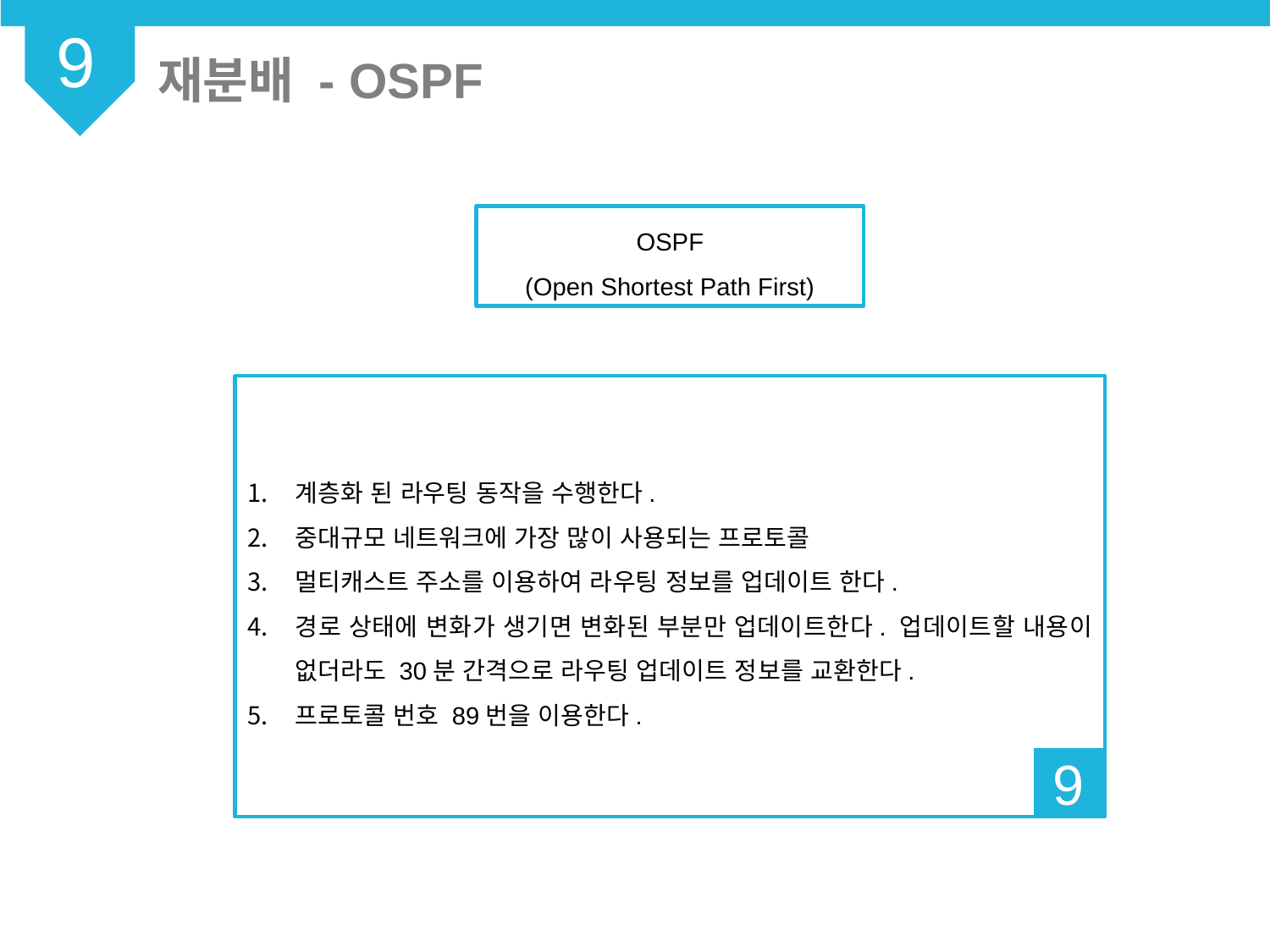

9

재분배 - OSPF
OSPF
(Open Shortest Path First)
계층화 된 라우팅 동작을 수행한다.
중대규모 네트워크에 가장 많이 사용되는 프로토콜
멀티캐스트 주소를 이용하여 라우팅 정보를 업데이트 한다.
경로 상태에 변화가 생기면 변화된 부분만 업데이트한다. 업데이트할 내용이 없더라도 30분 간격으로 라우팅 업데이트 정보를 교환한다.
프로토콜 번호 89번을 이용한다.
9